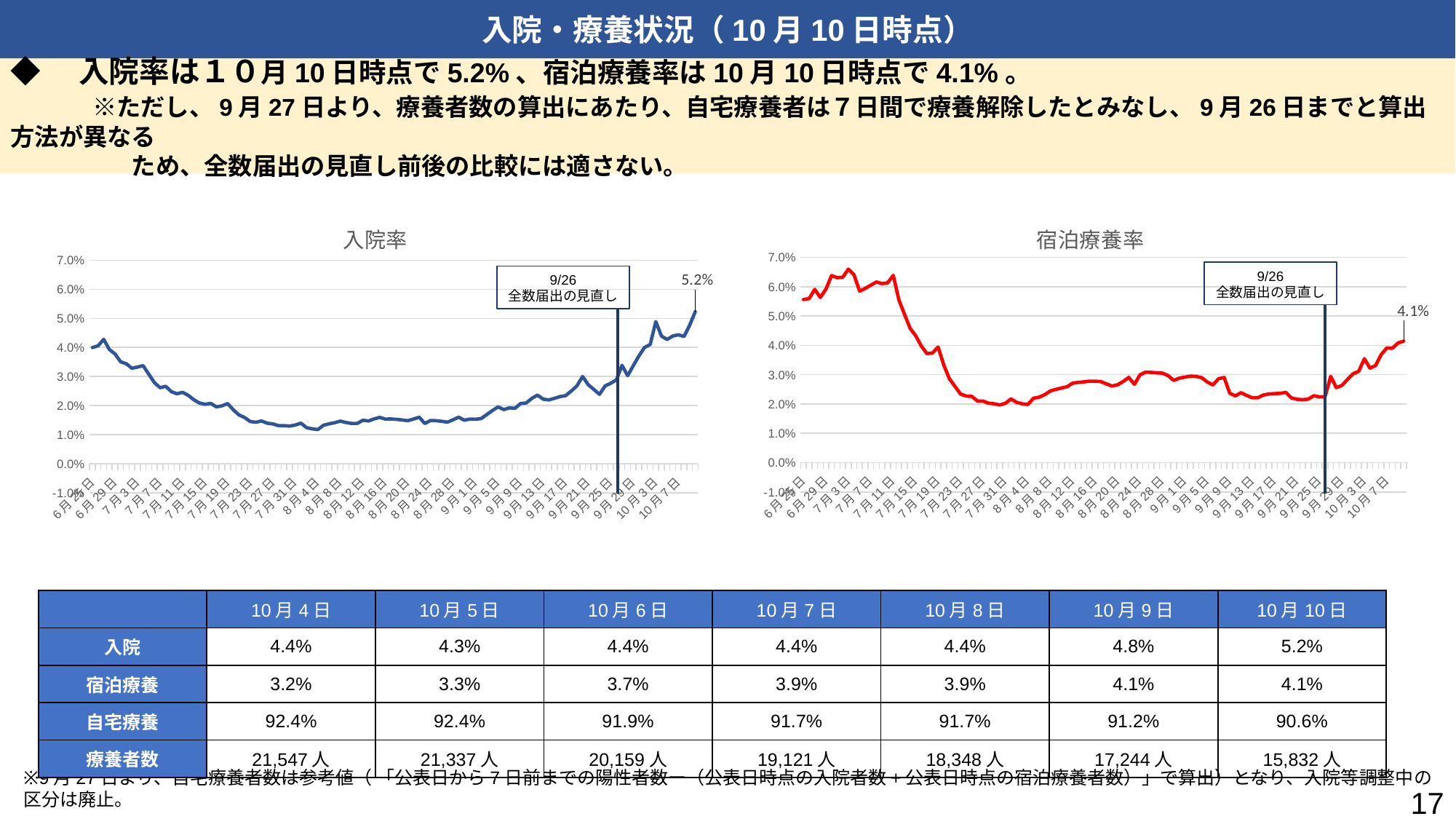

入院・療養状況（10月10日時点）
◆　入院率は１０月10日時点で5.2%、宿泊療養率は10月10日時点で4.1%。
　　　※ただし、9月27日より、療養者数の算出にあたり、自宅療養者は７日間で療養解除したとみなし、9月26日までと算出方法が異なる
　　　　　ため、全数届出の見直し前後の比較には適さない。

### Chart: 入院率

| Category |  |
|---|---|
| 44737 | 0.03996290363375769 |
| 44738 | 0.04054825813820674 |
| 44739 | 0.042787491593813044 |
| 44740 | 0.03931241809912896 |
| 44741 | 0.03777521945603684 |
| 44742 | 0.03506886126973463 |
| 44743 | 0.03439910425478975 |
| 44744 | 0.032834101382488476 |
| 44745 | 0.03325402534166989 |
| 44746 | 0.033743656192635786 |
| 44747 | 0.03082271147161066 |
| 44748 | 0.027902423105164397 |
| 44749 | 0.026141198528881516 |
| 44750 | 0.026630943542399692 |
| 44751 | 0.024802018971368897 |
| 44752 | 0.024057165541881698 |
| 44753 | 0.02455886905376122 |
| 44754 | 0.02351844626522738 |
| 44755 | 0.022009480434984664 |
| 44756 | 0.02086281220178354 |
| 44757 | 0.020461614012113275 |
| 44758 | 0.020750411293318474 |
| 44759 | 0.01953139146075011 |
| 44760 | 0.019917859601642808 |
| 44761 | 0.02068510408542804 |
| 44762 | 0.018545505360030343 |
| 44763 | 0.0167893936399646 |
| 44764 | 0.01591300785989752 |
| 44765 | 0.014530704100131277 |
| 44766 | 0.014263146603563837 |
| 44767 | 0.014714636987187783 |
| 44768 | 0.01395174117964701 |
| 44769 | 0.013697188559275096 |
| 44770 | 0.013102024718675252 |
| 44771 | 0.0130906166539252 |
| 44772 | 0.01294638978190981 |
| 44773 | 0.013319632957369527 |
| 44774 | 0.013956245808752783 |
| 44775 | 0.01240106937716721 |
| 44776 | 0.012002131847195237 |
| 44777 | 0.011745754205319993 |
| 44778 | 0.013220871798277656 |
| 44779 | 0.013721801190665465 |
| 44780 | 0.014109479352732584 |
| 44781 | 0.014659788574460401 |
| 44782 | 0.014189914993126069 |
| 44783 | 0.0138412217857873 |
| 44784 | 0.013881904101274604 |
| 44785 | 0.0149551255211083 |
| 44786 | 0.014697318432655778 |
| 44787 | 0.01542410409977482 |
| 44788 | 0.015936841305710107 |
| 44789 | 0.015347592032396176 |
| 44790 | 0.015397266900471641 |
| 44791 | 0.015250190208679258 |
| 44792 | 0.015039616435511804 |
| 44793 | 0.014808200319976188 |
| 44794 | 0.015368065160596281 |
| 44795 | 0.016011928221735767 |
| 44796 | 0.013834613677784048 |
| 44797 | 0.01485005150992931 |
| 44798 | 0.014806860752910812 |
| 44799 | 0.014585365143597432 |
| 44800 | 0.014296415300761884 |
| 44801 | 0.0150952896452758 |
| 44802 | 0.01601243725103251 |
| 44803 | 0.014973979119440631 |
| 44804 | 0.015352854106151158 |
| 44805 | 0.01529356032914783 |
| 44806 | 0.015533774238313727 |
| 44807 | 0.016898494851869512 |
| 44808 | 0.018298927206853447 |
| 44809 | 0.019549749902103484 |
| 44810 | 0.018614718614718615 |
| 44811 | 0.019209367992691635 |
| 44812 | 0.01905325856003344 |
| 44813 | 0.020707849584388125 |
| 44814 | 0.020894999020224625 |
| 44815 | 0.022471421741209197 |
| 44816 | 0.023607080999617606 |
| 44817 | 0.022205659663070226 |
| 44818 | 0.02193885730493655 |
| 44819 | 0.022472505631376705 |
| 44820 | 0.023105282413531082 |
| 44821 | 0.023419340691469923 |
| 44822 | 0.02500152634470969 |
| 44823 | 0.02678442160127407 |
| 44824 | 0.030011467068014046 |
| 44825 | 0.027172696754942185 |
| 44826 | 0.025539898912544035 |
| 44827 | 0.02385439981152079 |
| 44828 | 0.026749591116467245 |
| 44829 | 0.02767806945465554 |
| 44830 | 0.028814275860534453 |
| 44831 | 0.03384259541055451 |
| 44832 | 0.030297733496474976 |
| 44833 | 0.03373195323753057 |
| 44834 | 0.0370913190529876 |
| 44835 | 0.04000164615827812 |
| 44836 | 0.04101651421712677 |
| 44837 | 0.048892135378621866 |
| 44838 | 0.04390402376200863 |
| 44839 | 0.0427426536064114 |
| 44840 | 0.04390098715214048 |
| 44841 | 0.04434914491919879 |
| 44842 | 0.043764988009592325 |
| 44843 | 0.04761076316399907 |
| 44844 | 0.05229914098029308 |

### Chart: 宿泊療養率

| Category |  |
|---|---|
| 44737 | 0.055644549363460076 |
| 44738 | 0.05596801827527127 |
| 44739 | 0.05909549428379287 |
| 44740 | 0.05634779927541818 |
| 44741 | 0.05921715354727299 |
| 44742 | 0.06382264024185422 |
| 44743 | 0.06307539188852948 |
| 44744 | 0.06324884792626728 |
| 44745 | 0.06601007027056936 |
| 44746 | 0.06408595184105388 |
| 44747 | 0.058493626882966394 |
| 44748 | 0.05943542465529901 |
| 44749 | 0.06053941011033388 |
| 44750 | 0.06162238936053455 |
| 44751 | 0.06106228062541699 |
| 44752 | 0.06134709540823078 |
| 44753 | 0.06387369724486637 |
| 44754 | 0.05549052759353189 |
| 44755 | 0.05059949809461846 |
| 44756 | 0.04583895488499128 |
| 44757 | 0.0432744534888912 |
| 44758 | 0.039776044154327866 |
| 44759 | 0.037191728733356674 |
| 44760 | 0.037437979251240414 |
| 44761 | 0.03942648029275901 |
| 44762 | 0.03332800990158306 |
| 44763 | 0.028638203174003077 |
| 44764 | 0.026029631118083946 |
| 44765 | 0.023386654256760044 |
| 44766 | 0.022720919498384506 |
| 44767 | 0.022596091626763296 |
| 44768 | 0.0210244581007554 |
| 44769 | 0.020997186343797773 |
| 44770 | 0.020267674672321333 |
| 44771 | 0.020080221602247792 |
| 44772 | 0.019675423098830868 |
| 44773 | 0.020244695086981457 |
| 44774 | 0.021716734860486135 |
| 44775 | 0.020562570034498885 |
| 44776 | 0.020038524325299737 |
| 44777 | 0.019848786568879822 |
| 44778 | 0.02198313076974165 |
| 44779 | 0.022311728231490805 |
| 44780 | 0.02318143021813158 |
| 44781 | 0.024446356676936246 |
| 44782 | 0.024993700738671274 |
| 44783 | 0.02545532051867608 |
| 44784 | 0.02590392785918668 |
| 44785 | 0.027120387395095664 |
| 44786 | 0.027365667433885178 |
| 44787 | 0.027566884011301293 |
| 44788 | 0.027805206889348854 |
| 44789 | 0.027786100184596353 |
| 44790 | 0.027655097351553998 |
| 44791 | 0.026873256420440136 |
| 44792 | 0.026119948845484103 |
| 44793 | 0.026551512445585446 |
| 44794 | 0.027681145246843727 |
| 44795 | 0.029079788976841586 |
| 44796 | 0.026708430454245816 |
| 44797 | 0.029961213260602262 |
| 44798 | 0.030884944672900795 |
| 44799 | 0.030810734751112342 |
| 44800 | 0.030637991701081224 |
| 44801 | 0.030532967447949446 |
| 44802 | 0.02972167986641471 |
| 44803 | 0.028053595564211446 |
| 44804 | 0.028824858379798115 |
| 44805 | 0.029177656780924866 |
| 44806 | 0.029511045544901048 |
| 44807 | 0.029431321319909463 |
| 44808 | 0.02898448369622792 |
| 44809 | 0.027529239658064086 |
| 44810 | 0.02649196042053185 |
| 44811 | 0.02864380034880824 |
| 44812 | 0.029076247866522693 |
| 44813 | 0.023675813037700895 |
| 44814 | 0.02277204236754984 |
| 44815 | 0.02385143651932021 |
| 44816 | 0.022932271633263602 |
| 44817 | 0.022134677266704525 |
| 44818 | 0.02214850349615854 |
| 44819 | 0.023068769047303563 |
| 44820 | 0.023428925224439255 |
| 44821 | 0.02355091002119728 |
| 44822 | 0.023627816105989376 |
| 44823 | 0.023953155413992247 |
| 44824 | 0.02207410592704078 |
| 44825 | 0.021615069004102948 |
| 44826 | 0.021461939041200796 |
| 44827 | 0.021675108964542347 |
| 44828 | 0.022832917276405268 |
| 44829 | 0.022401937464861826 |
| 44830 | 0.022517410942749706 |
| 44831 | 0.029429667052163856 |
| 44832 | 0.025578278855677913 |
| 44833 | 0.02632901215958195 |
| 44834 | 0.028410372040586246 |
| 44835 | 0.030330466274332276 |
| 44836 | 0.031165928562559498 |
| 44837 | 0.03545166788410032 |
| 44838 | 0.03225507031141226 |
| 44839 | 0.03313492993391761 |
| 44840 | 0.03685698695371794 |
| 44841 | 0.03911929292401025 |
| 44842 | 0.03902332679311096 |
| 44843 | 0.040825794479239154 |
| 44844 | 0.04143506821627085 |
9/26
全数届出の見直し
9/26
全数届出の見直し
|  | 10月4日 | 10月5日 | 10月6日 | 10月7日 | 10月8日 | 10月9日 | 10月10日 |
| --- | --- | --- | --- | --- | --- | --- | --- |
| 入院 | 4.4% | 4.3% | 4.4% | 4.4% | 4.4% | 4.8% | 5.2% |
| 宿泊療養 | 3.2% | 3.3% | 3.7% | 3.9% | 3.9% | 4.1% | 4.1% |
| 自宅療養 | 92.4% | 92.4% | 91.9% | 91.7% | 91.7% | 91.2% | 90.6% |
| 療養者数 | 21,547人 | 21,337人 | 20,159人 | 19,121人 | 18,348人 | 17,244人 | 15,832人 |
※9月27日より、自宅療養者数は参考値（ 「公表日から7日前までの陽性者数ー（公表日時点の入院者数+公表日時点の宿泊療養者数）」で算出）となり、入院等調整中の区分は廃止。
17